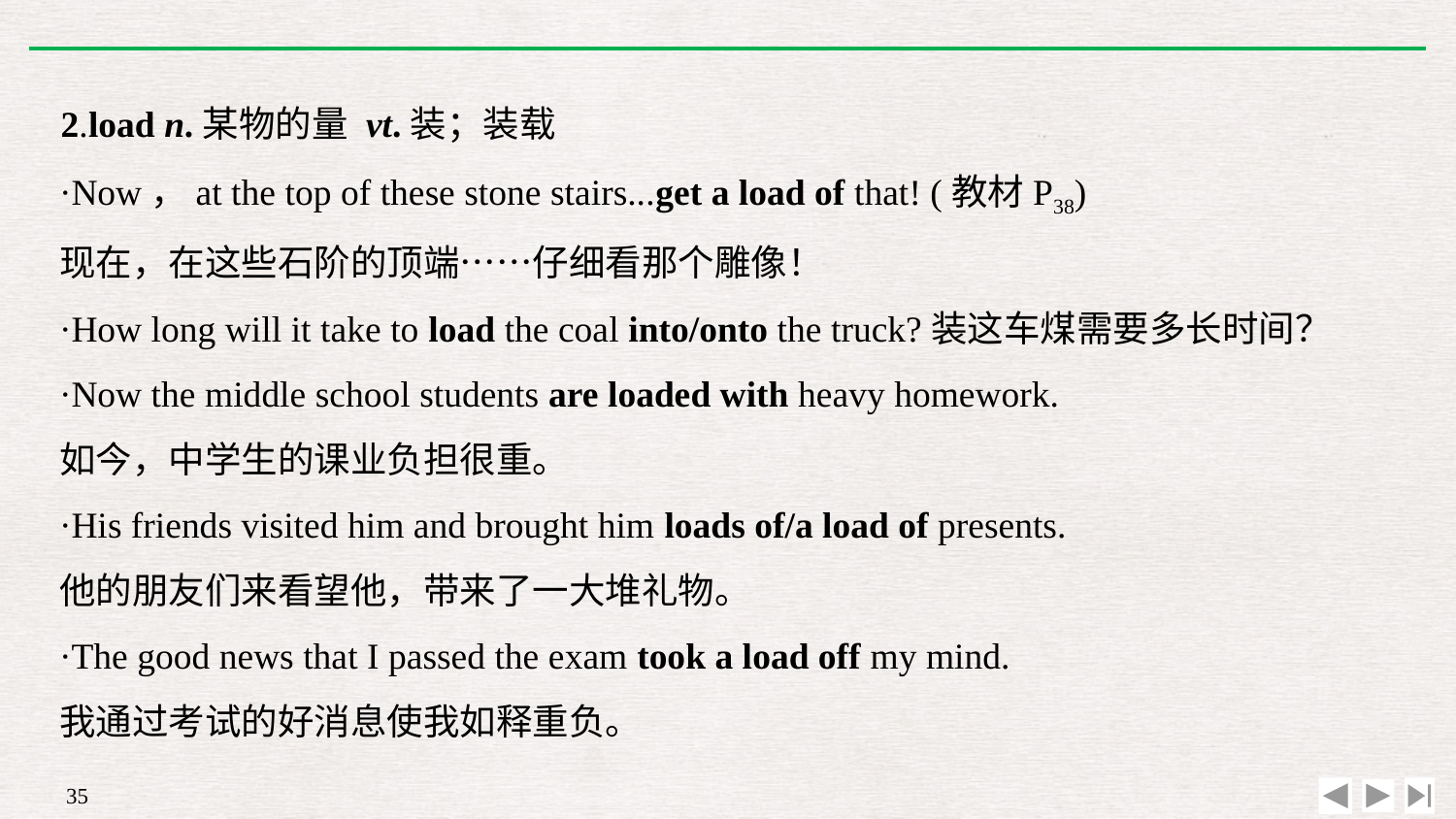

2.load n.某物的量 vt.装；装载
·Now，at the top of these stone stairs...get a load of that! (教材P38)
现在，在这些石阶的顶端……仔细看那个雕像！
·How long will it take to load the coal into/onto the truck?装这车煤需要多长时间？
·Now the middle school students are loaded with heavy homework.
如今，中学生的课业负担很重。
·His friends visited him and brought him loads of/a load of presents.
他的朋友们来看望他，带来了一大堆礼物。
·The good news that I passed the exam took a load off my mind.
我通过考试的好消息使我如释重负。